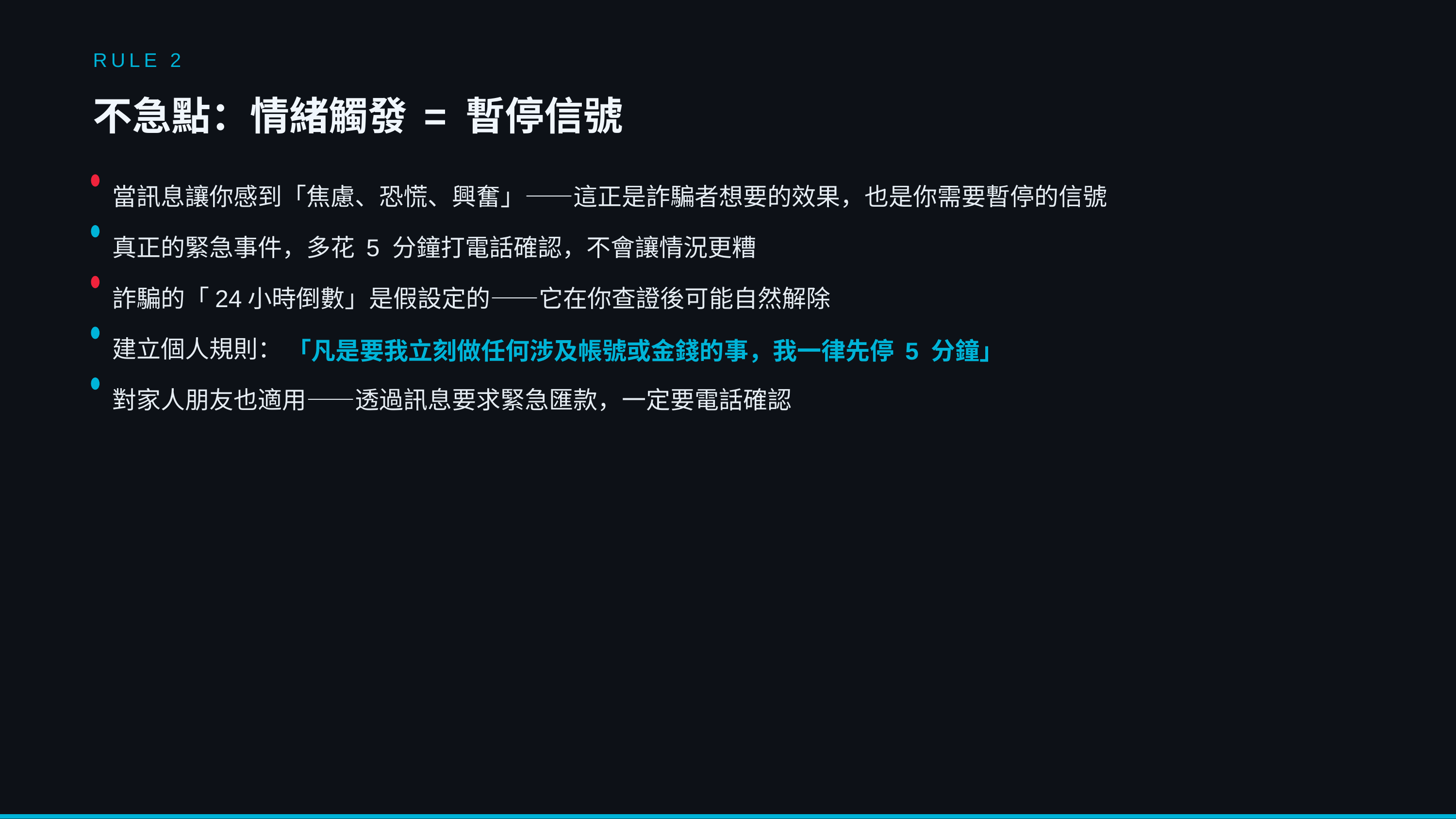

RULE 2
不急點：情緒觸發 = 暫停信號
當訊息讓你感到「焦慮、恐慌、興奮」——這正是詐騙者想要的效果，也是你需要暫停的信號

真正的緊急事件，多花 5 分鐘打電話確認，不會讓情況更糟

詐騙的「24小時倒數」是假設定的——它在你查證後可能自然解除

建立個人規則：
「凡是要我立刻做任何涉及帳號或金錢的事，我一律先停 5 分鐘」

對家人朋友也適用——透過訊息要求緊急匯款，一定要電話確認